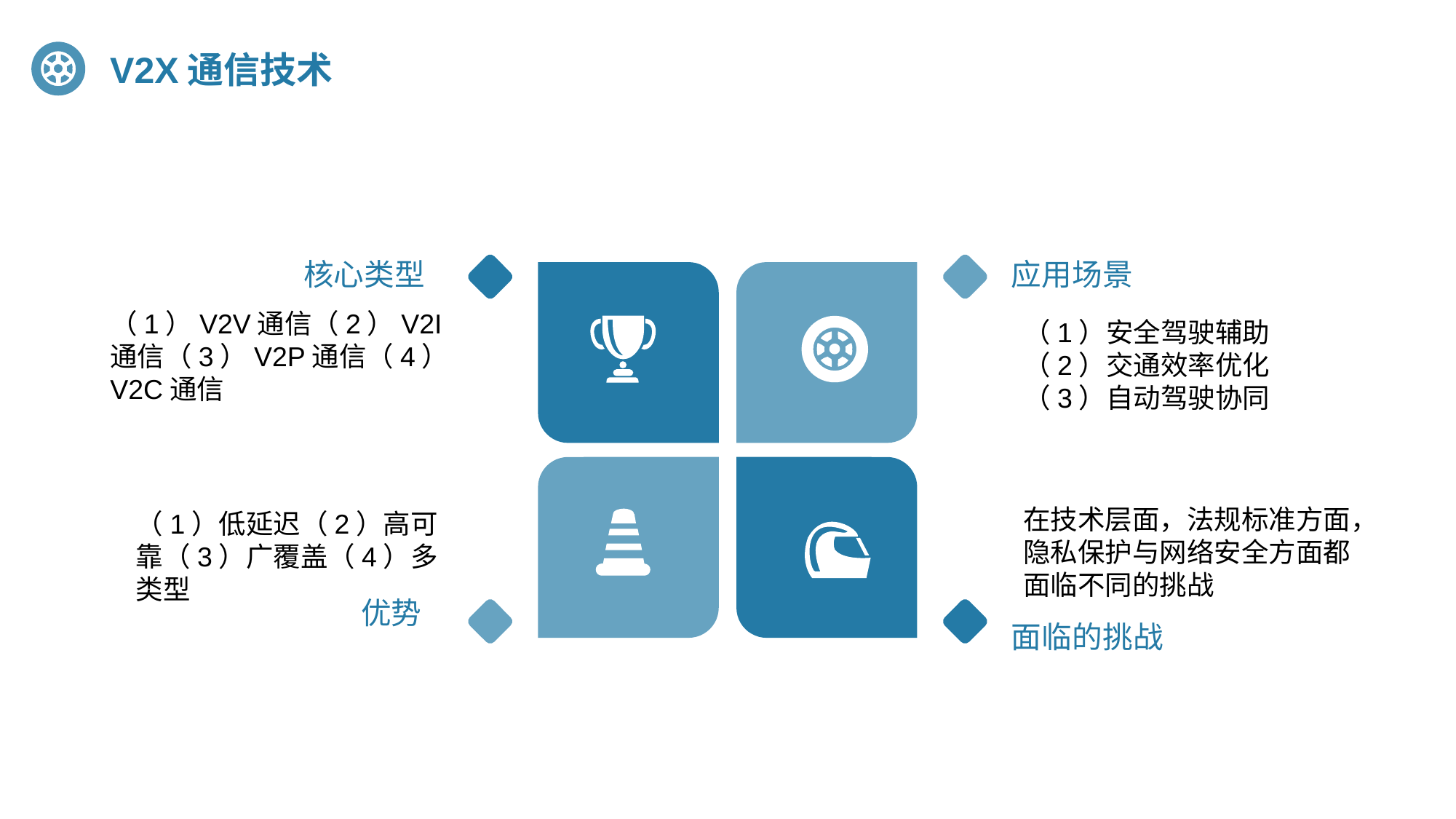

V2X通信技术
核心类型
应用场景

（1）V2V通信（2）V2I通信（3）V2P通信（4）V2C通信
（1）安全驾驶辅助
（2）交通效率优化
（3）自动驾驶协同

在技术层面，法规标准方面，隐私保护与网络安全方面都面临不同的挑战
（1）低延迟（2）高可靠（3）广覆盖（4）多类型

优势

面临的挑战